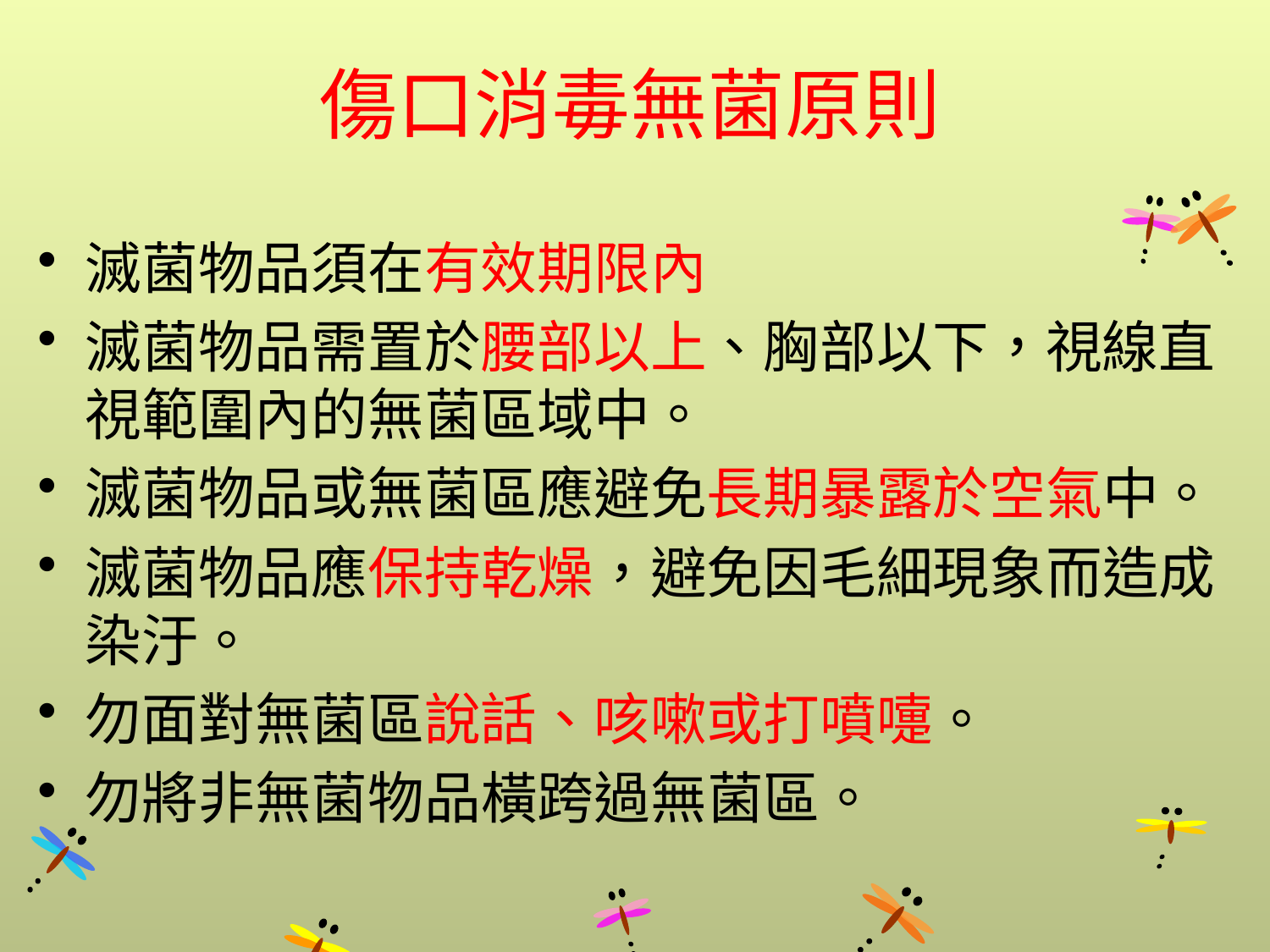

# 傷口消毒無菌原則
滅菌物品須在有效期限內
滅菌物品需置於腰部以上、胸部以下，視線直視範圍內的無菌區域中。
滅菌物品或無菌區應避免長期暴露於空氣中。
滅菌物品應保持乾燥，避免因毛細現象而造成染汙。
勿面對無菌區說話、咳嗽或打噴嚏。
勿將非無菌物品橫跨過無菌區。